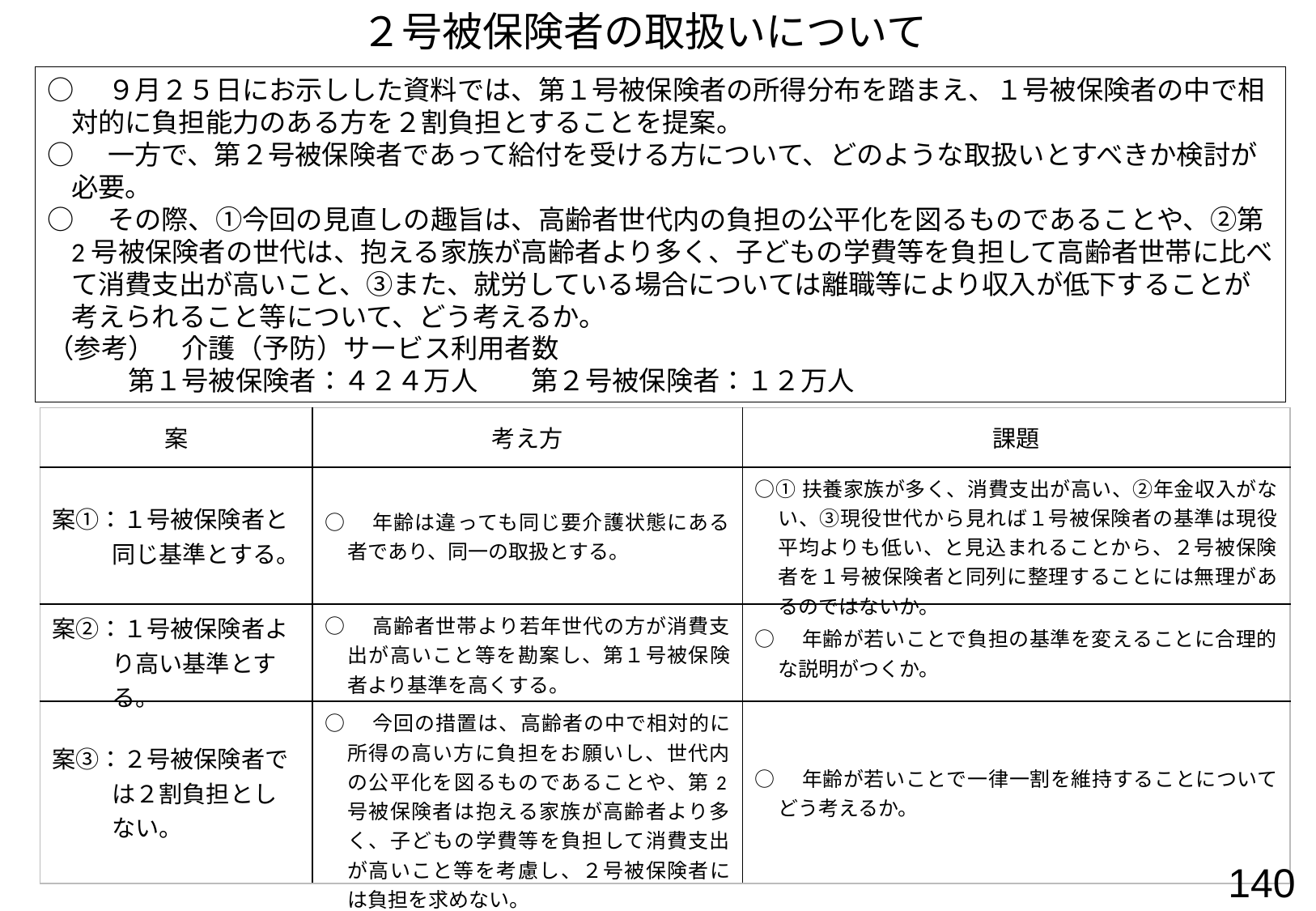

２号被保険者の取扱いについて
○　９月２５日にお示しした資料では、第１号被保険者の所得分布を踏まえ、１号被保険者の中で相対的に負担能力のある方を２割負担とすることを提案。
○　一方で、第２号被保険者であって給付を受ける方について、どのような取扱いとすべきか検討が必要。
○　その際、①今回の見直しの趣旨は、高齢者世代内の負担の公平化を図るものであることや、②第2号被保険者の世代は、抱える家族が高齢者より多く、子どもの学費等を負担して高齢者世帯に比べて消費支出が高いこと、③また、就労している場合については離職等により収入が低下することが考えられること等について、どう考えるか。
（参考）　介護（予防）サービス利用者数
　　　第１号被保険者：４２４万人　　第２号被保険者：１２万人
| 案 | 考え方 | 課題 |
| --- | --- | --- |
| 案①：１号被保険者と同じ基準とする。 | ○　年齢は違っても同じ要介護状態にある者であり、同一の取扱とする。 | ○①扶養家族が多く、消費支出が高い、②年金収入がない、③現役世代から見れば１号被保険者の基準は現役平均よりも低い、と見込まれることから、２号被保険者を１号被保険者と同列に整理することには無理があるのではないか。 |
| 案②：１号被保険者より高い基準とする。 | ○　高齢者世帯より若年世代の方が消費支出が高いこと等を勘案し、第１号被保険者より基準を高くする。 | ○　年齢が若いことで負担の基準を変えることに合理的な説明がつくか。 |
| 案③：２号被保険者では２割負担としない。 | ○　今回の措置は、高齢者の中で相対的に所得の高い方に負担をお願いし、世代内の公平化を図るものであることや、第2号被保険者は抱える家族が高齢者より多く、子どもの学費等を負担して消費支出が高いこと等を考慮し、２号被保険者には負担を求めない。 | ○　年齢が若いことで一律一割を維持することについてどう考えるか。 |
140